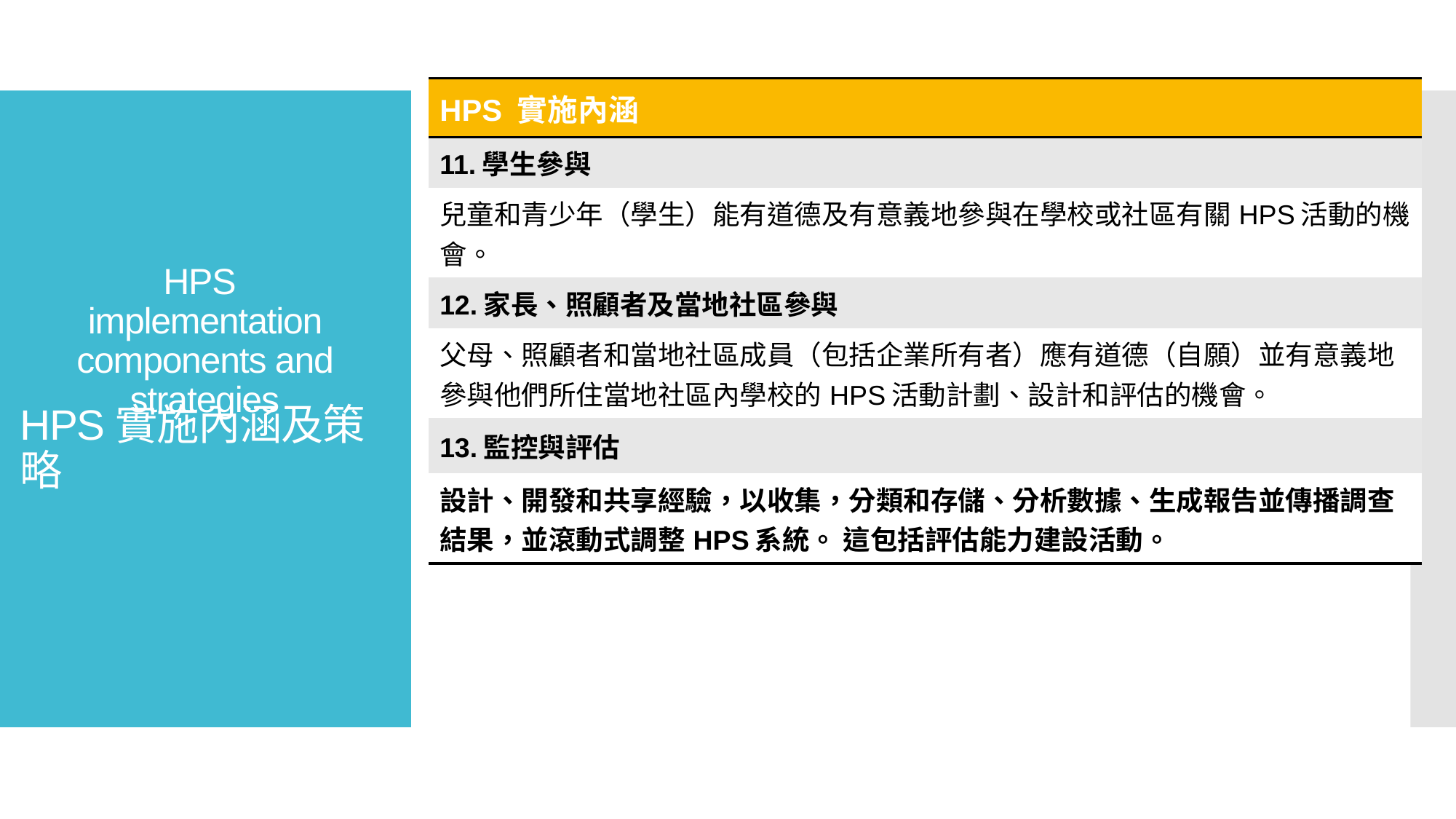

| HPS 實施內涵 |
| --- |
| 11.學生參與 |
| 兒童和青少年（學生）能有道德及有意義地參與在學校或社區有關HPS活動的機會。 |
| 12.家長、照顧者及當地社區參與 |
| 父母、照顧者和當地社區成員（包括企業所有者）應有道德（自願）並有意義地參與他們所住當地社區內學校的HPS活動計劃、設計和評估的機會。 |
| 13.監控與評估 |
| 設計、開發和共享經驗，以收集，分類和存儲、分析數據、生成報告並傳播調查結果，並滾動式調整HPS系統。 這包括評估能力建設活動。 |
HPS
implementation components and strategies
# HPS實施內涵及策略